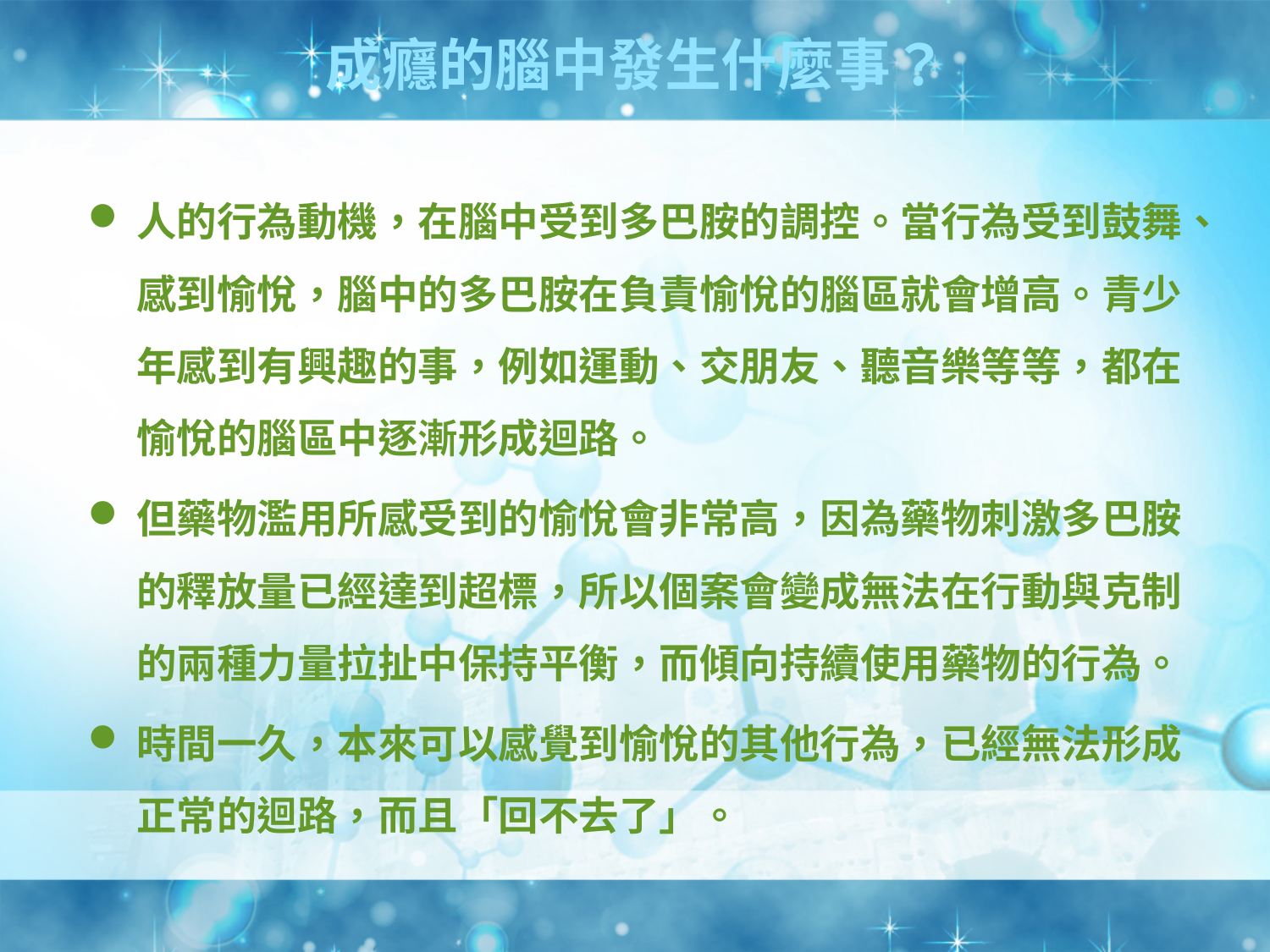

# 成癮的腦中發生什麼事？
人的行為動機，在腦中受到多巴胺的調控。當行為受到鼓舞、感到愉悅，腦中的多巴胺在負責愉悅的腦區就會增高。青少年感到有興趣的事，例如運動、交朋友、聽音樂等等，都在愉悅的腦區中逐漸形成迴路。
但藥物濫用所感受到的愉悅會非常高，因為藥物刺激多巴胺的釋放量已經達到超標，所以個案會變成無法在行動與克制的兩種力量拉扯中保持平衡，而傾向持續使用藥物的行為。
時間一久，本來可以感覺到愉悅的其他行為，已經無法形成正常的迴路，而且「回不去了」。